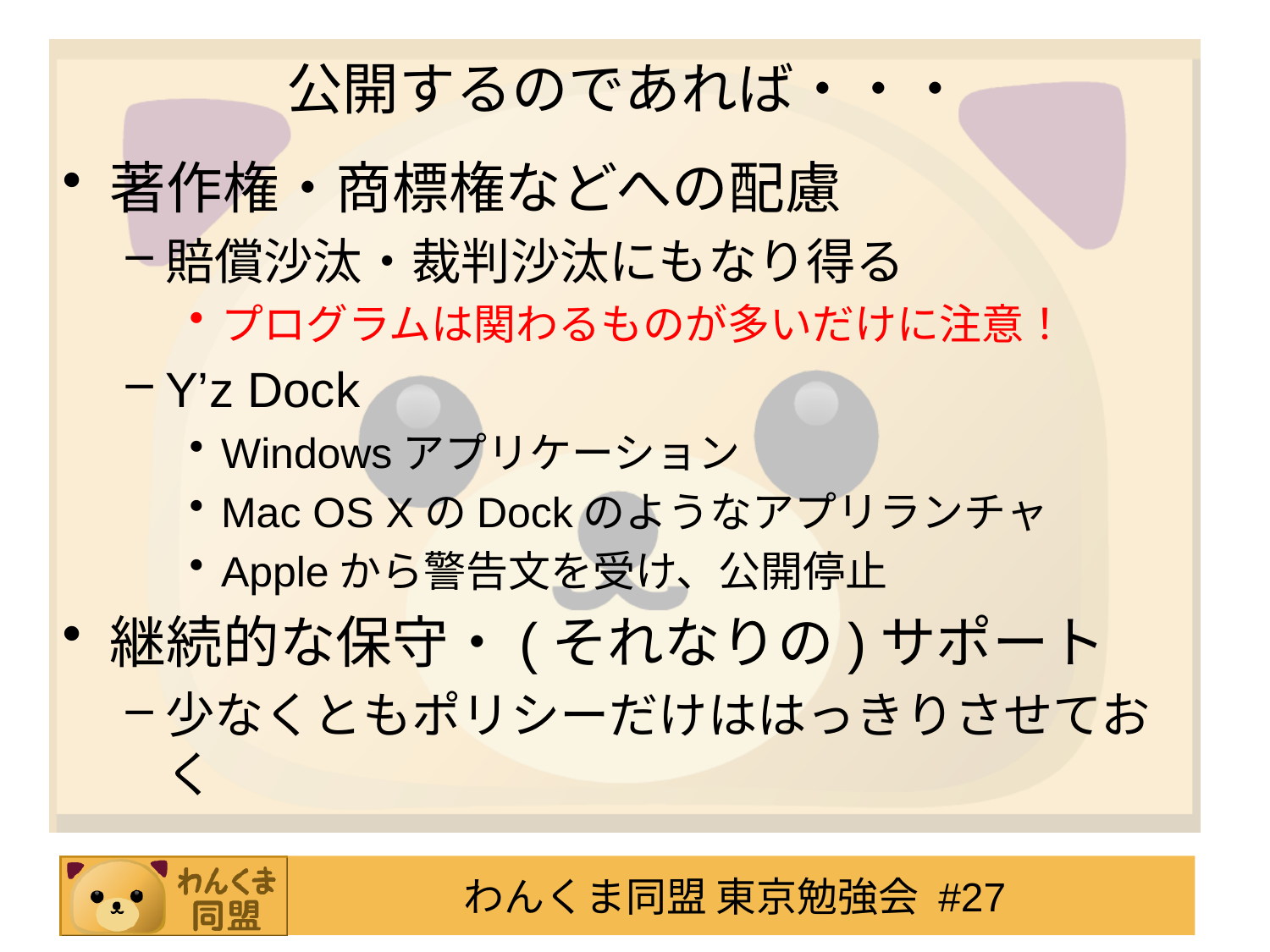

# 公開するのであれば・・・
著作権・商標権などへの配慮
賠償沙汰・裁判沙汰にもなり得る
プログラムは関わるものが多いだけに注意！
Y’z Dock
Windowsアプリケーション
Mac OS XのDockのようなアプリランチャ
Appleから警告文を受け、公開停止
継続的な保守・(それなりの)サポート
少なくともポリシーだけははっきりさせておく